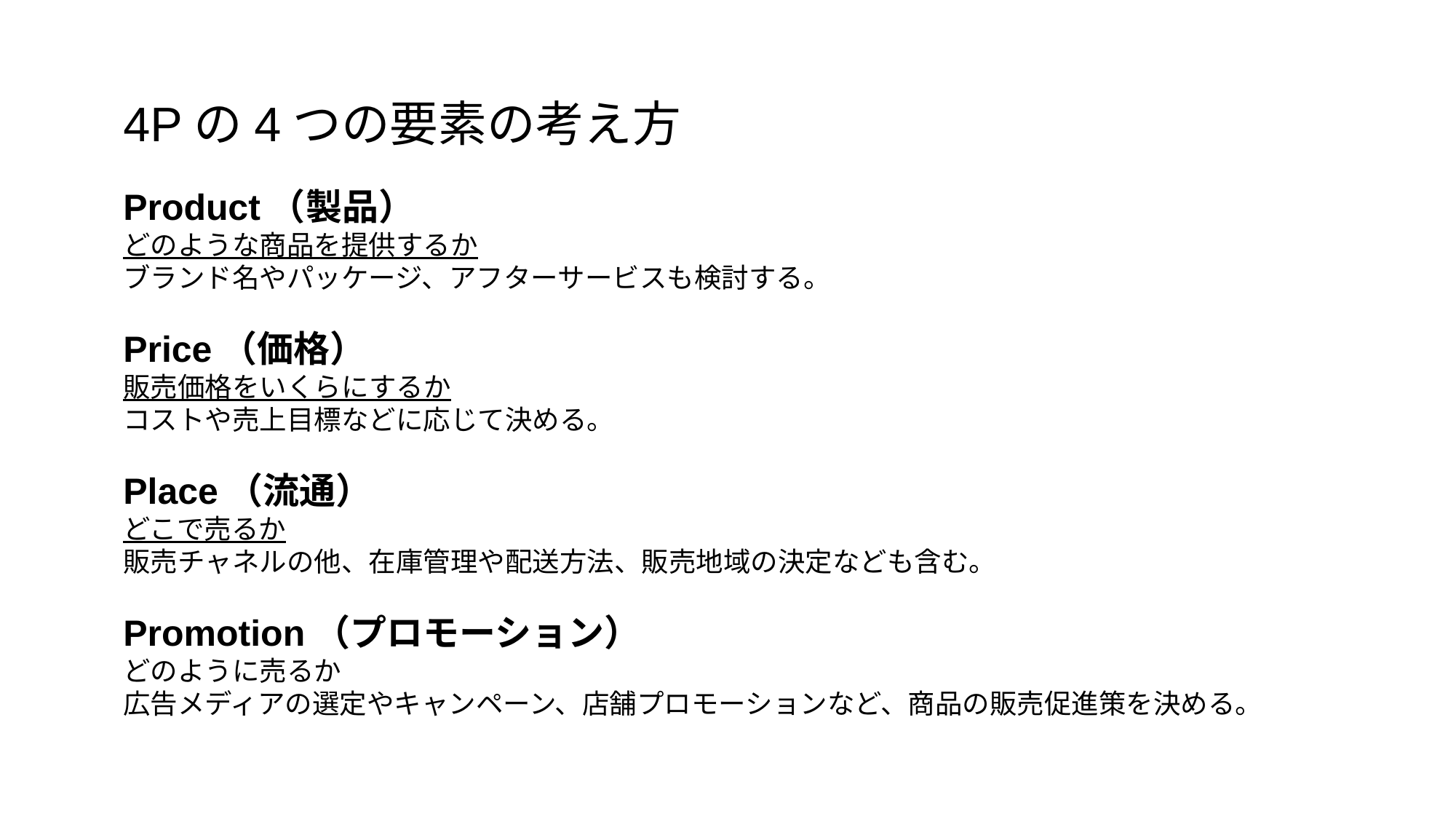

4Pの4つの要素の考え方

Product（製品）
どのような商品を提供するか
ブランド名やパッケージ、アフターサービスも検討する。

Price（価格）
販売価格をいくらにするか
コストや売上目標などに応じて決める。

Place（流通）
どこで売るか
販売チャネルの他、在庫管理や配送方法、販売地域の決定なども含む。

Promotion（プロモーション）
どのように売るか
広告メディアの選定やキャンペーン、店舗プロモーションなど、商品の販売促進策を決める。